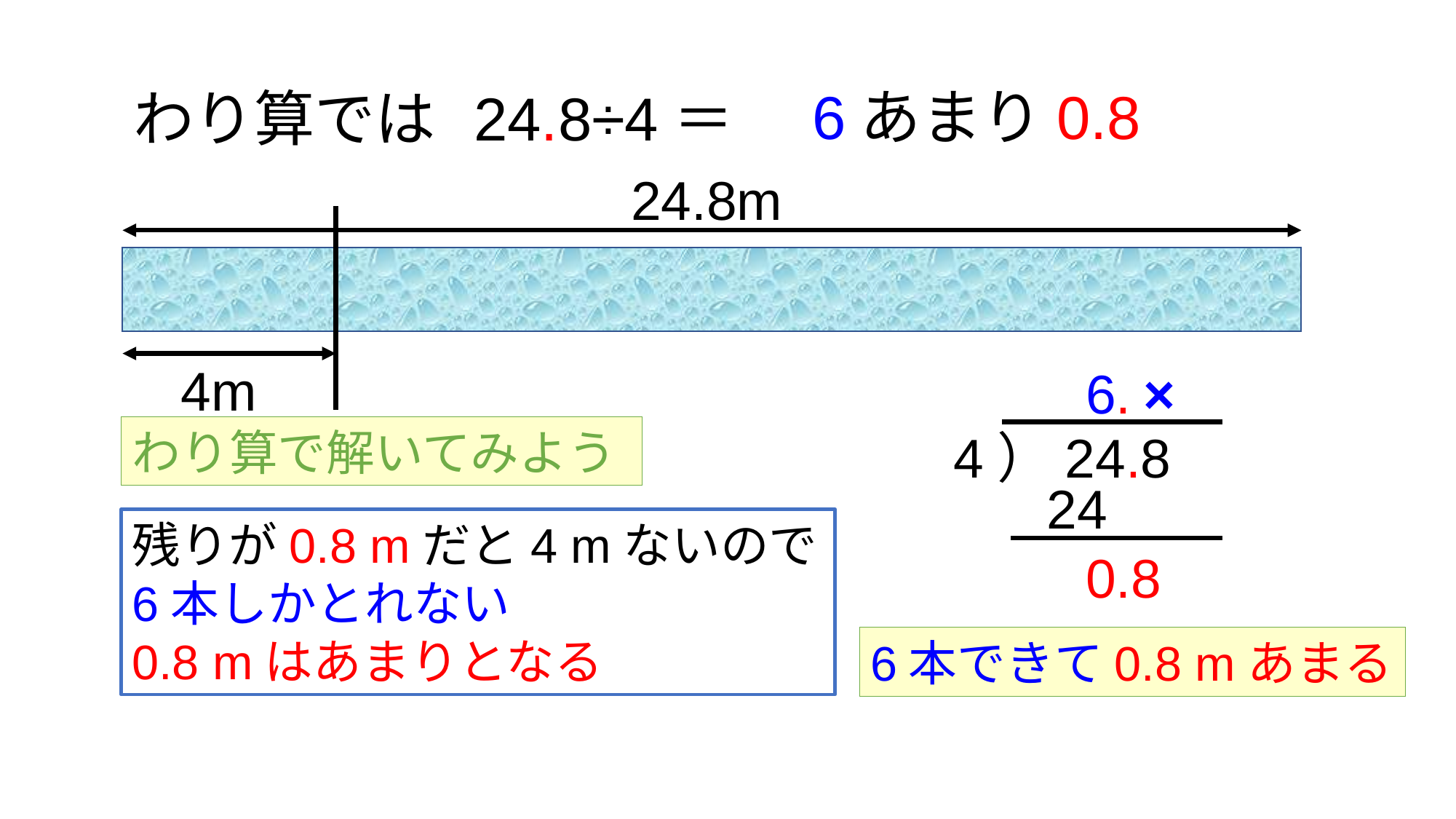

6あまり0.8
24.8÷4＝
わり算では
24.8m

4m
×
6.
わり算で解いてみよう
4）24.8
24
残りが0.8 mだと4 mないので
6本しかとれない
0.8 mはあまりとなる
0.8
6本できて0.8 mあまる